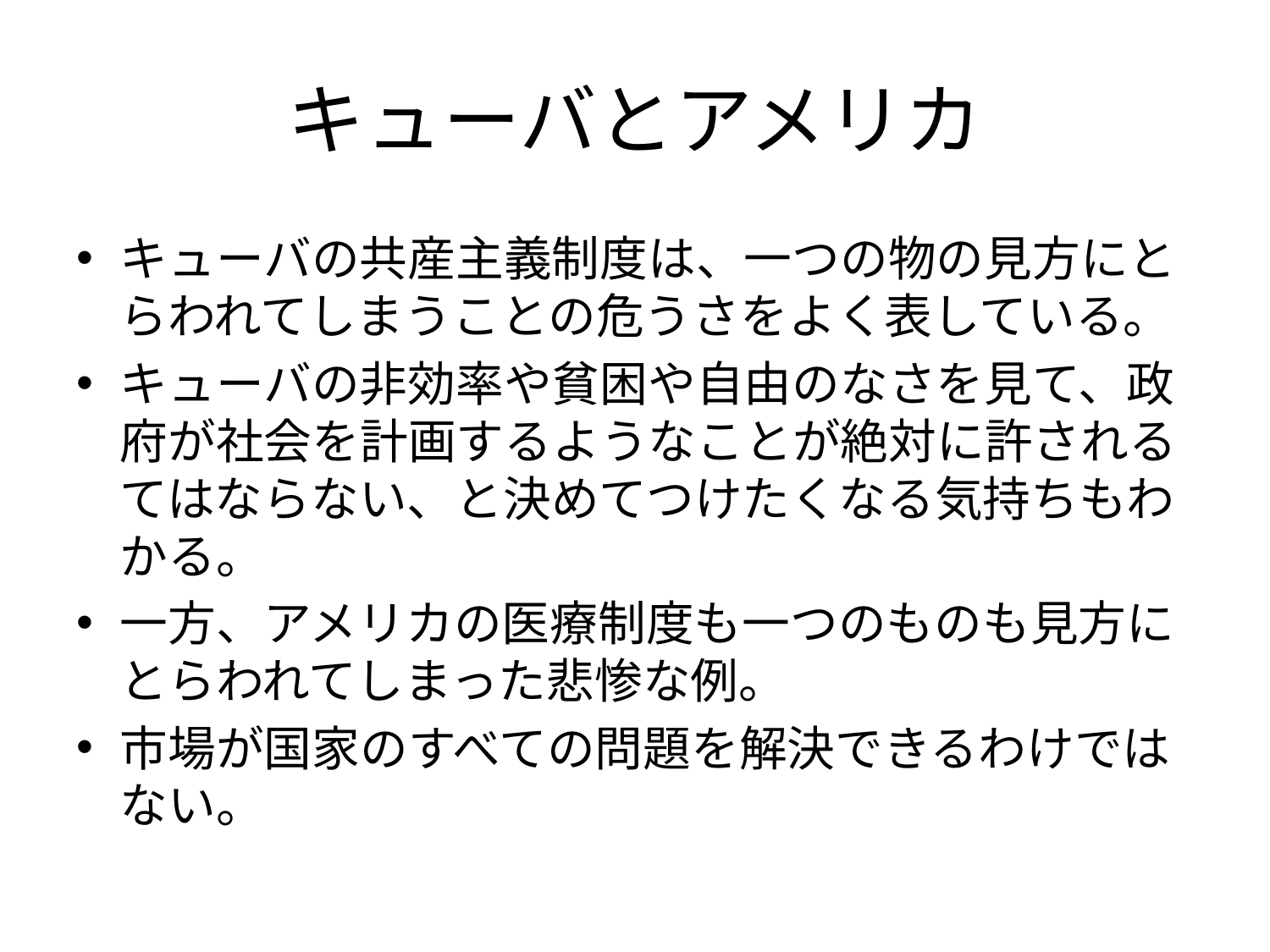

# キューバとアメリカ
キューバの共産主義制度は、一つの物の見方にとらわれてしまうことの危うさをよく表している。
キューバの非効率や貧困や自由のなさを見て、政府が社会を計画するようなことが絶対に許されるてはならない、と決めてつけたくなる気持ちもわかる。
一方、アメリカの医療制度も一つのものも見方にとらわれてしまった悲惨な例。
市場が国家のすべての問題を解決できるわけではない。